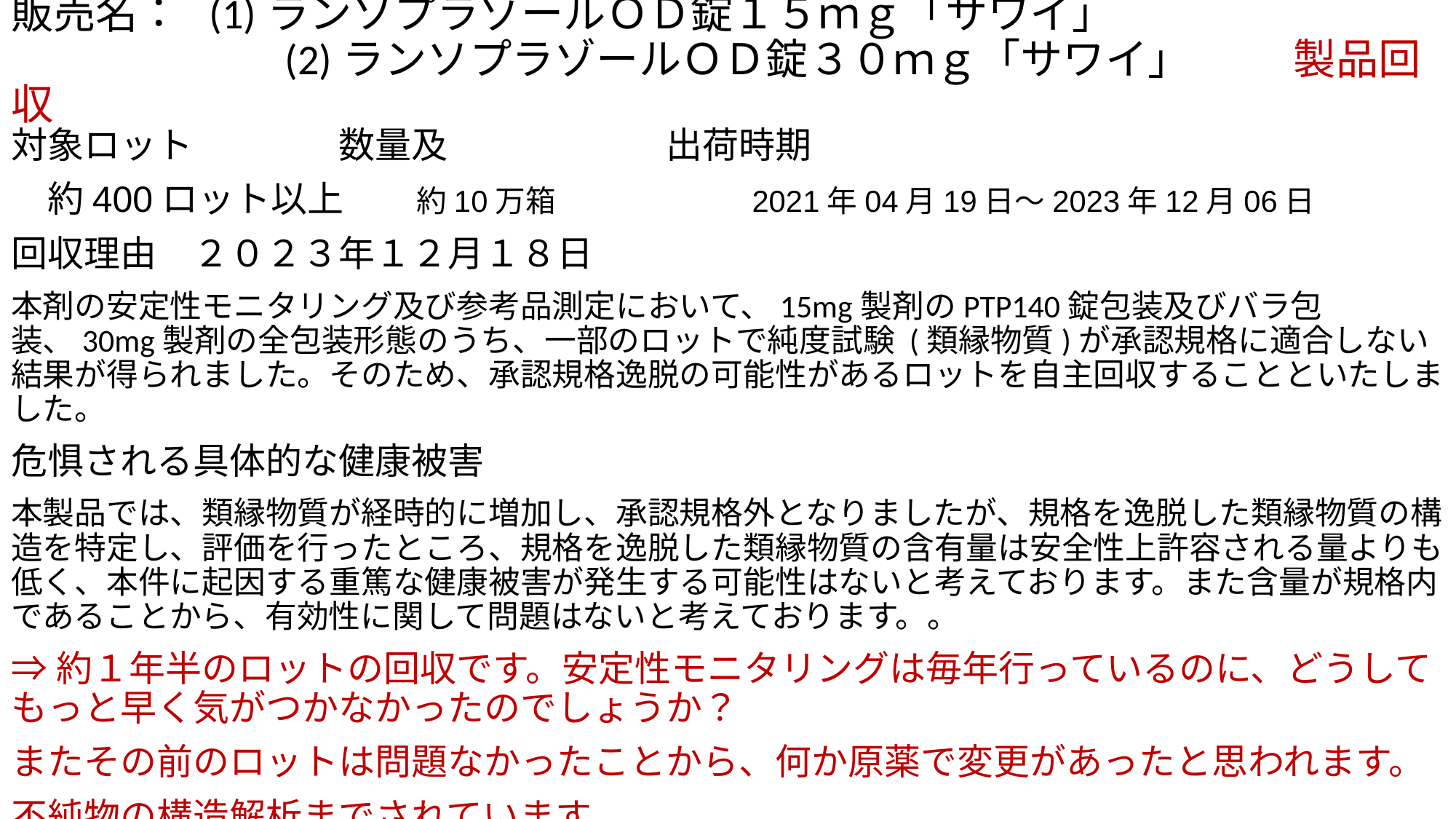

# 販売名：  (1)ランソプラゾールＯＤ錠１５ｍｇ「サワイ」 　　　　　　 (2)ランソプラゾールＯＤ錠３０ｍｇ「サワイ」 　　 製品回収
対象ロット　　　　数量及　　　　　　出荷時期
　約400ロット以上　　約10万箱　　　　　 　2021年04月19日～2023年12月06日
回収理由　２０２３年１２月１８日
本剤の安定性モニタリング及び参考品測定において、15mg製剤のPTP140錠包装及びバラ包装、30mg製剤の全包装形態のうち、一部のロットで純度試験 (類縁物質)が承認規格に適合しない結果が得られました。そのため、承認規格逸脱の可能性があるロットを自主回収することといたしました。
危惧される具体的な健康被害
本製品では、類縁物質が経時的に増加し、承認規格外となりましたが、規格を逸脱した類縁物質の構造を特定し、評価を行ったところ、規格を逸脱した類縁物質の含有量は安全性上許容される量よりも低く、本件に起因する重篤な健康被害が発生する可能性はないと考えております。また含量が規格内であることから、有効性に関して問題はないと考えております。。
⇒約１年半のロットの回収です。安定性モニタリングは毎年行っているのに、どうしてもっと早く気がつかなかったのでしょうか？
またその前のロットは問題なかったことから、何か原薬で変更があったと思われます。
不純物の構造解析までされています。